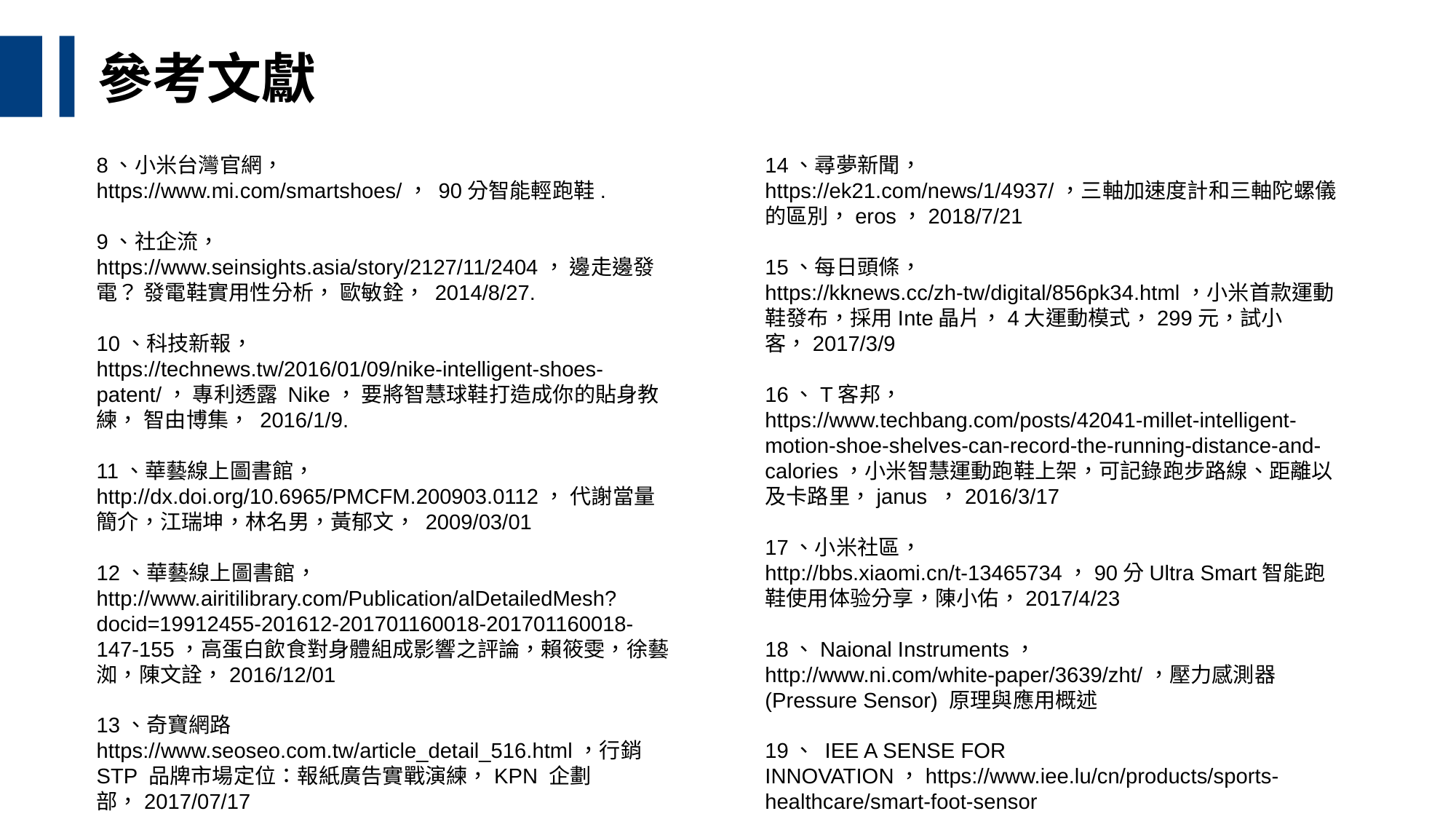

參考文獻
8、小米台灣官網，
https://www.mi.com/smartshoes/， 90分智能輕跑鞋.

9、社企流，
https://www.seinsights.asia/story/2127/11/2404， 邊走邊發電？ 發電鞋實用性分析， 歐敏銓， 2014/8/27.

10、科技新報，
https://technews.tw/2016/01/09/nike-intelligent-shoes-patent/， 專利透露 Nike， 要將智慧球鞋打造成你的貼身教練， 智由博集， 2016/1/9.

11、華藝線上圖書館，
http://dx.doi.org/10.6965/PMCFM.200903.0112， 代謝當量簡介，江瑞坤，林名男，黃郁文， 2009/03/01

12、華藝線上圖書館，
http://www.airitilibrary.com/Publication/alDetailedMesh?docid=19912455-201612-201701160018-201701160018-147-155，高蛋白飲食對身體組成影響之評論，賴筱雯，徐藝洳，陳文詮，2016/12/01

13、奇寶網路
https://www.seoseo.com.tw/article_detail_516.html，行銷STP 品牌市場定位：報紙廣告實戰演練，KPN 企劃部，2017/07/17
14、尋夢新聞，
https://ek21.com/news/1/4937/，三軸加速度計和三軸陀螺儀的區別，eros，2018/7/21

15、每日頭條，
https://kknews.cc/zh-tw/digital/856pk34.html，小米首款運動鞋發布，採用Inte晶片，4大運動模式，299元，試小客，2017/3/9

16、T客邦，
https://www.techbang.com/posts/42041-millet-intelligent-motion-shoe-shelves-can-record-the-running-distance-and-calories，小米智慧運動跑鞋上架，可記錄跑步路線、距離以及卡路里，janus ，2016/3/17

17、小米社區，
http://bbs.xiaomi.cn/t-13465734，90分Ultra Smart智能跑鞋使用体验分享，陳小佑，2017/4/23

18、Naional Instruments，
http://www.ni.com/white-paper/3639/zht/，壓力感測器 (Pressure Sensor) 原理與應用概述

19、 IEE A SENSE FOR INNOVATION，https://www.iee.lu/cn/products/sports-healthcare/smart-foot-sensor